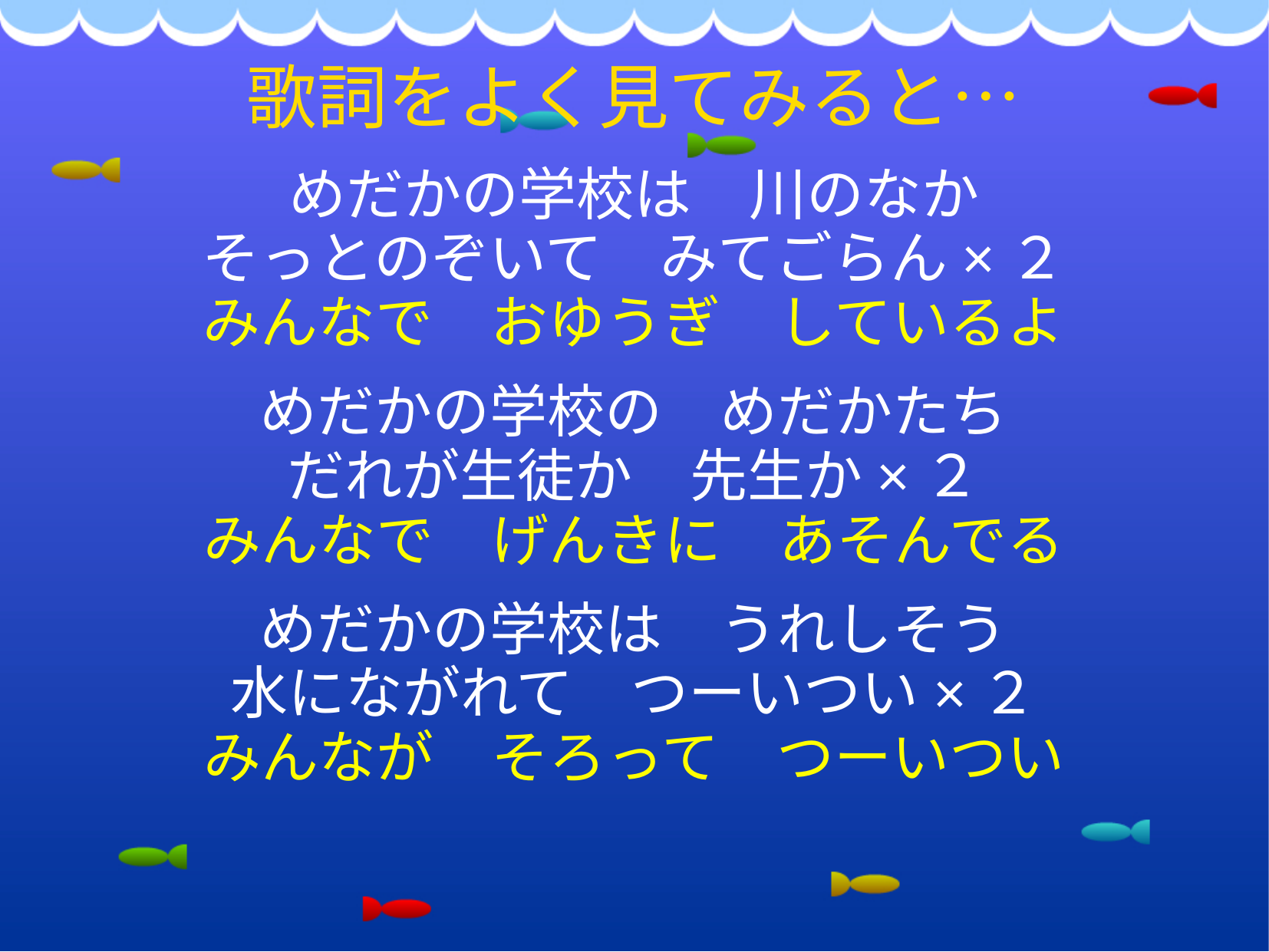

# 歌詞をよく見てみると… めだかの学校は　川のなか そっとのぞいて　みてごらん×２ みんなで　おゆうぎ　しているよ めだかの学校の　めだかたち だれが生徒か　先生か×２ みんなで　げんきに　あそんでる めだかの学校は　うれしそう 水にながれて　つーいつい×２ みんなが　そろって　つーいつい